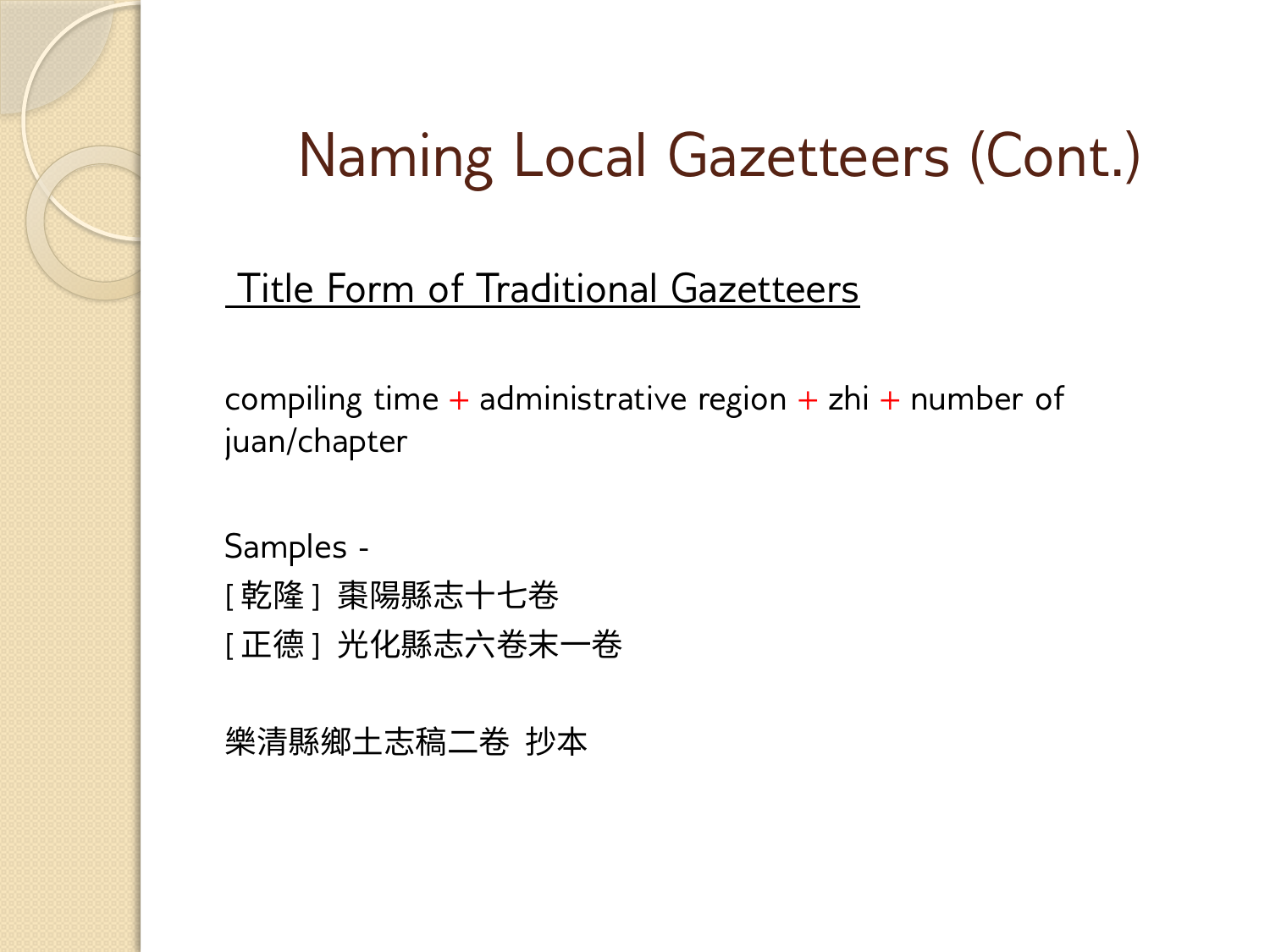

# Naming Local Gazetteers (Cont.)
 Title Form of Traditional Gazetteers

compiling time + administrative region + zhi + number of juan/chapter

Samples -
[乾隆] 棗陽縣志十七卷
[正德] 光化縣志六卷末一卷

樂清縣鄉土志稿二卷  抄本